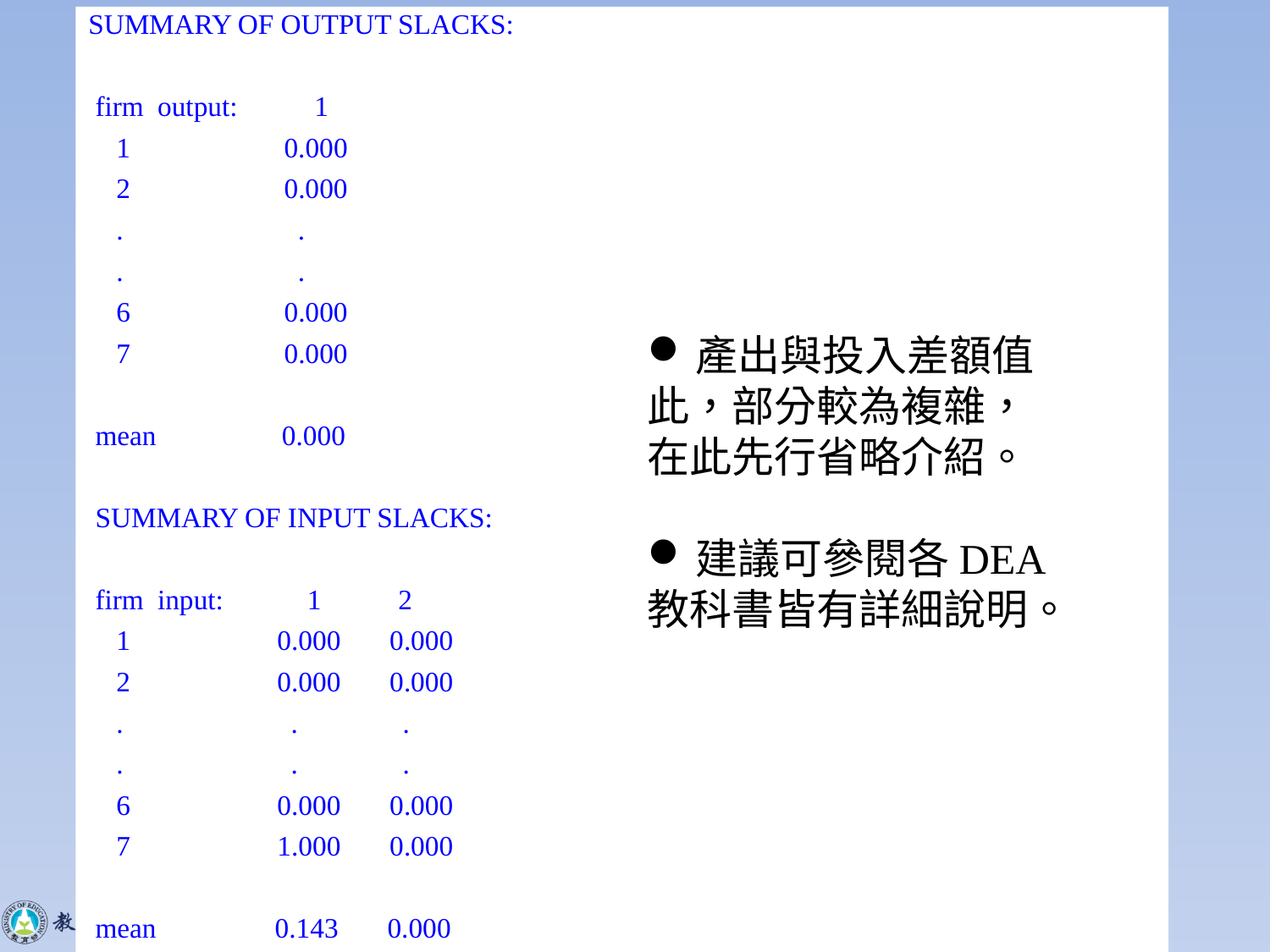

SUMMARY OF OUTPUT SLACKS:

 firm  output:           1
    1                      0.000
    2                      0.000
    .                         .
    .                         .
    6                      0.000
    7                      0.000

 mean                  0.000

 SUMMARY OF INPUT SLACKS:

 firm  input:            1           2
    1                     0.000       0.000
    2                     0.000       0.000
    .                        .               .
    .                        .               .
    6                     0.000       0.000
    7                     1.000       0.000

 mean                 0.143       0.000
#
結果分析

產出與投入差額值
此，部分較為複雜，在此先行省略介紹。

建議可參閱各DEA
教科書皆有詳細說明。